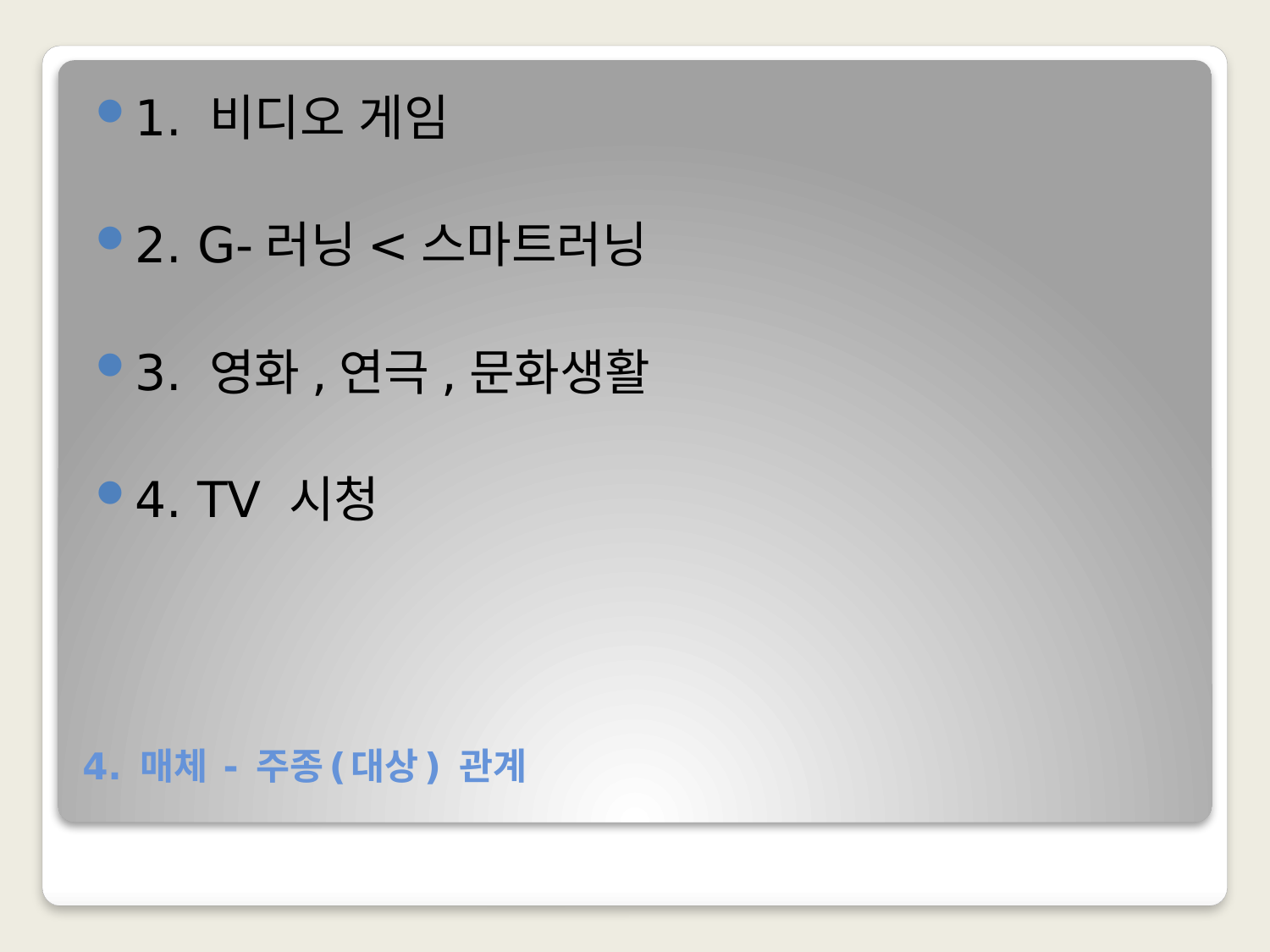

1. 비디오 게임

2. G-러닝<스마트러닝

3. 영화,연극,문화생활

4. TV 시청
# 4. 매체 - 주종(대상) 관계